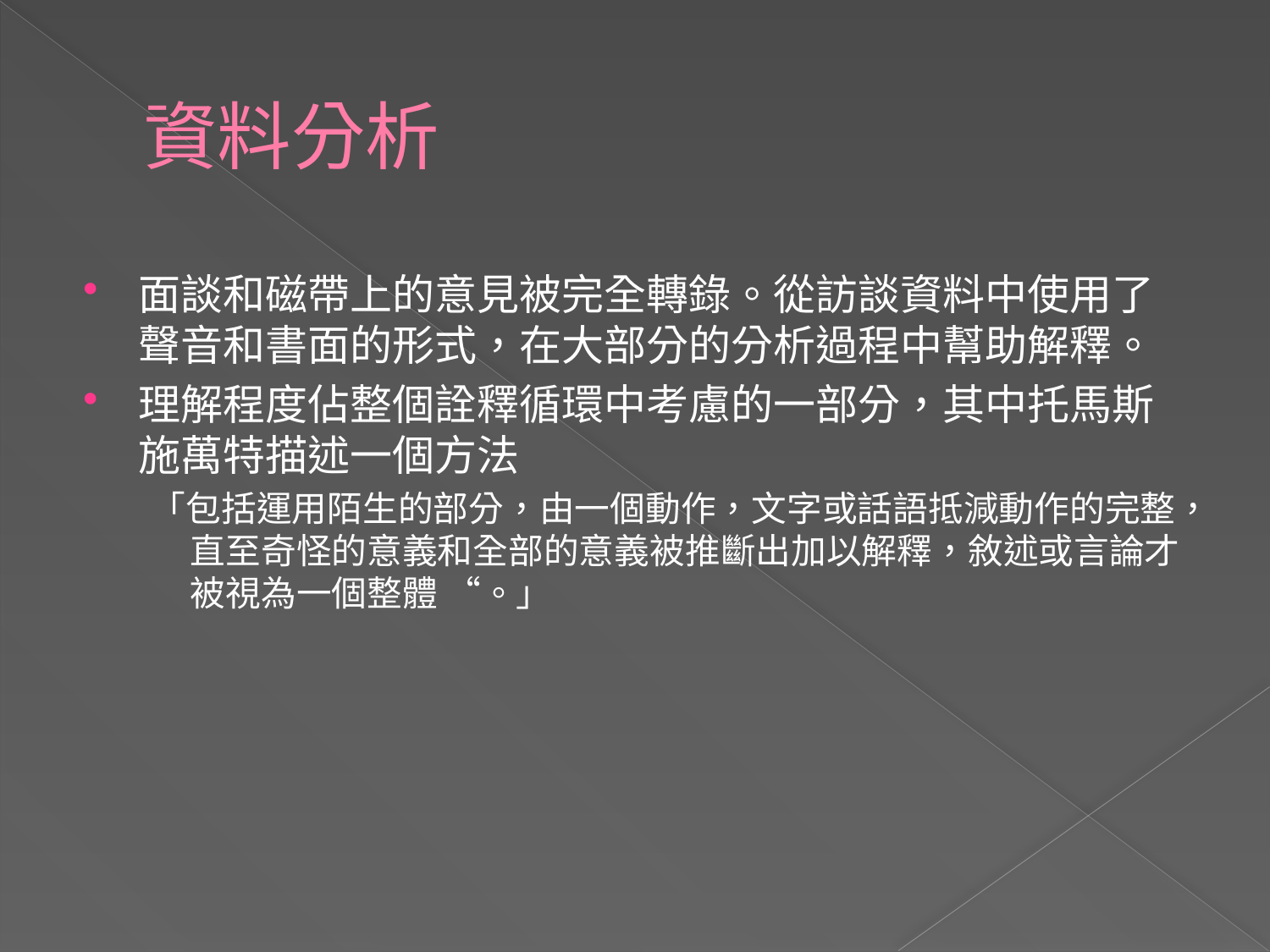

# 資料分析
面談和磁帶上的意見被完全轉錄。從訪談資料中使用了聲音和書面的形式，在大部分的分析過程中幫助解釋。
理解程度佔整個詮釋循環中考慮的一部分，其中托馬斯施萬特描述一個方法
「包括運用陌生的部分，由一個動作，文字或話語抵減動作的完整，直至奇怪的意義和全部的意義被推斷出加以解釋，敘述或言論才被視為一個整體 “。」